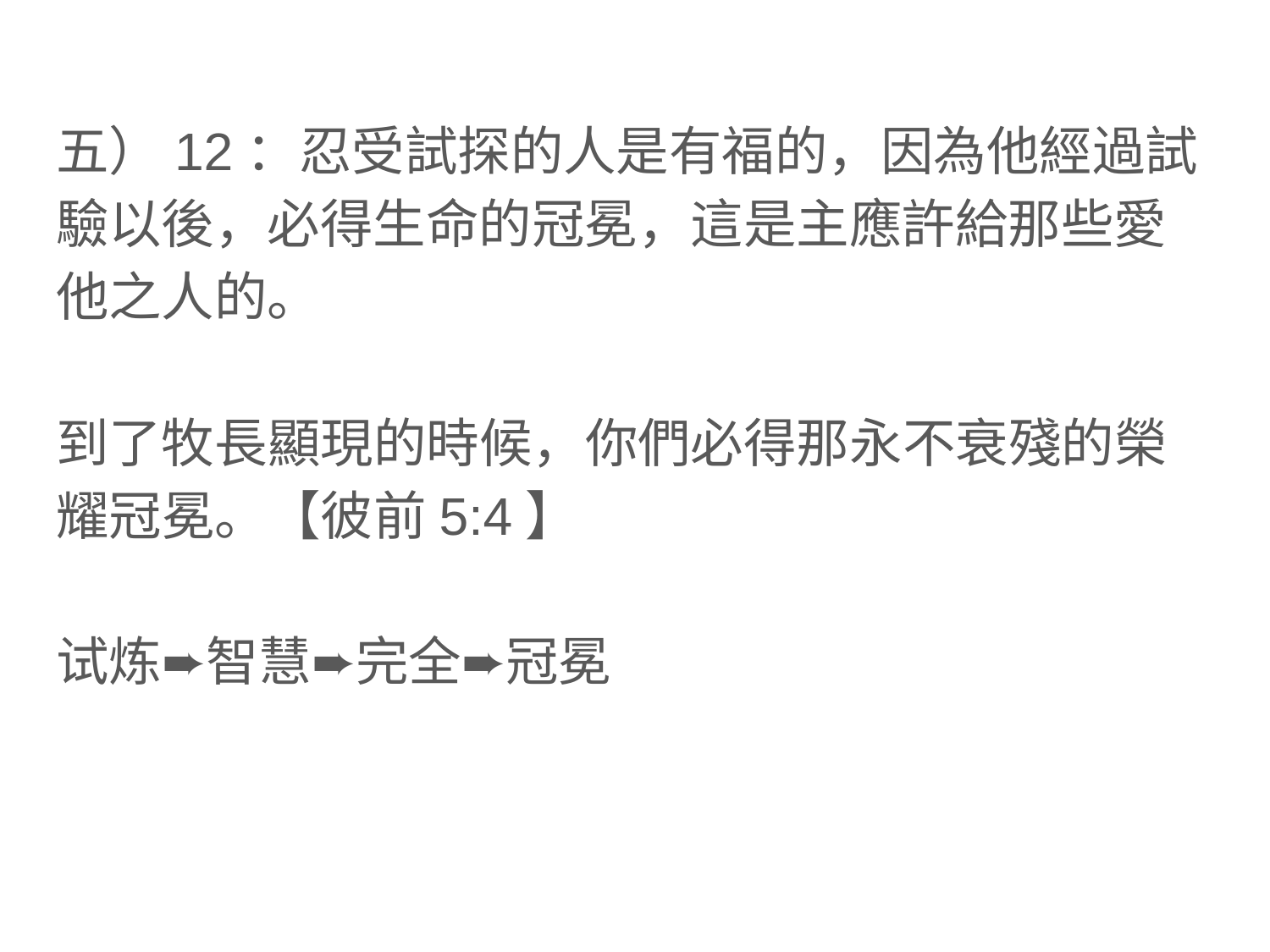

五）12：忍受試探的人是有福的，因為他經過試驗以後，必得生命的冠冕，這是主應許給那些愛他之人的。

到了牧長顯現的時候，你們必得那永不衰殘的榮耀冠冕。【彼前5:4】

试炼➨智慧➨完全➨冠冕